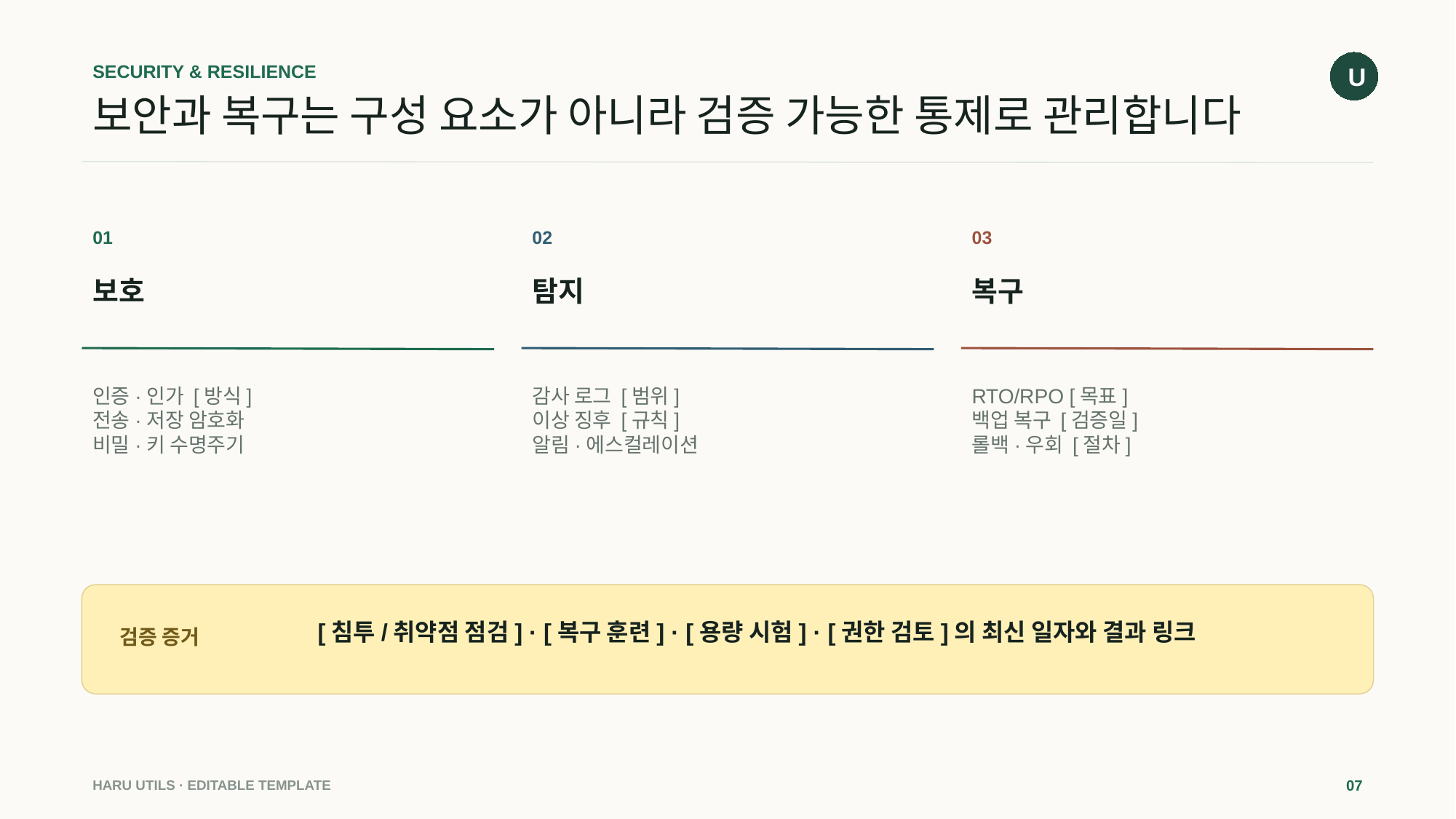

U
SECURITY & RESILIENCE
# 보안과 복구는 구성 요소가 아니라 검증 가능한 통제로 관리합니다

01
02
03
보호
탐지
복구

인증·인가 [방식]
전송·저장 암호화
비밀·키 수명주기
감사 로그 [범위]
이상 징후 [규칙]
알림·에스컬레이션
RTO/RPO [목표]
백업 복구 [검증일]
롤백·우회 [절차]

[침투/취약점 점검] · [복구 훈련] · [용량 시험] · [권한 검토]의 최신 일자와 결과 링크
검증 증거
HARU UTILS · EDITABLE TEMPLATE
07